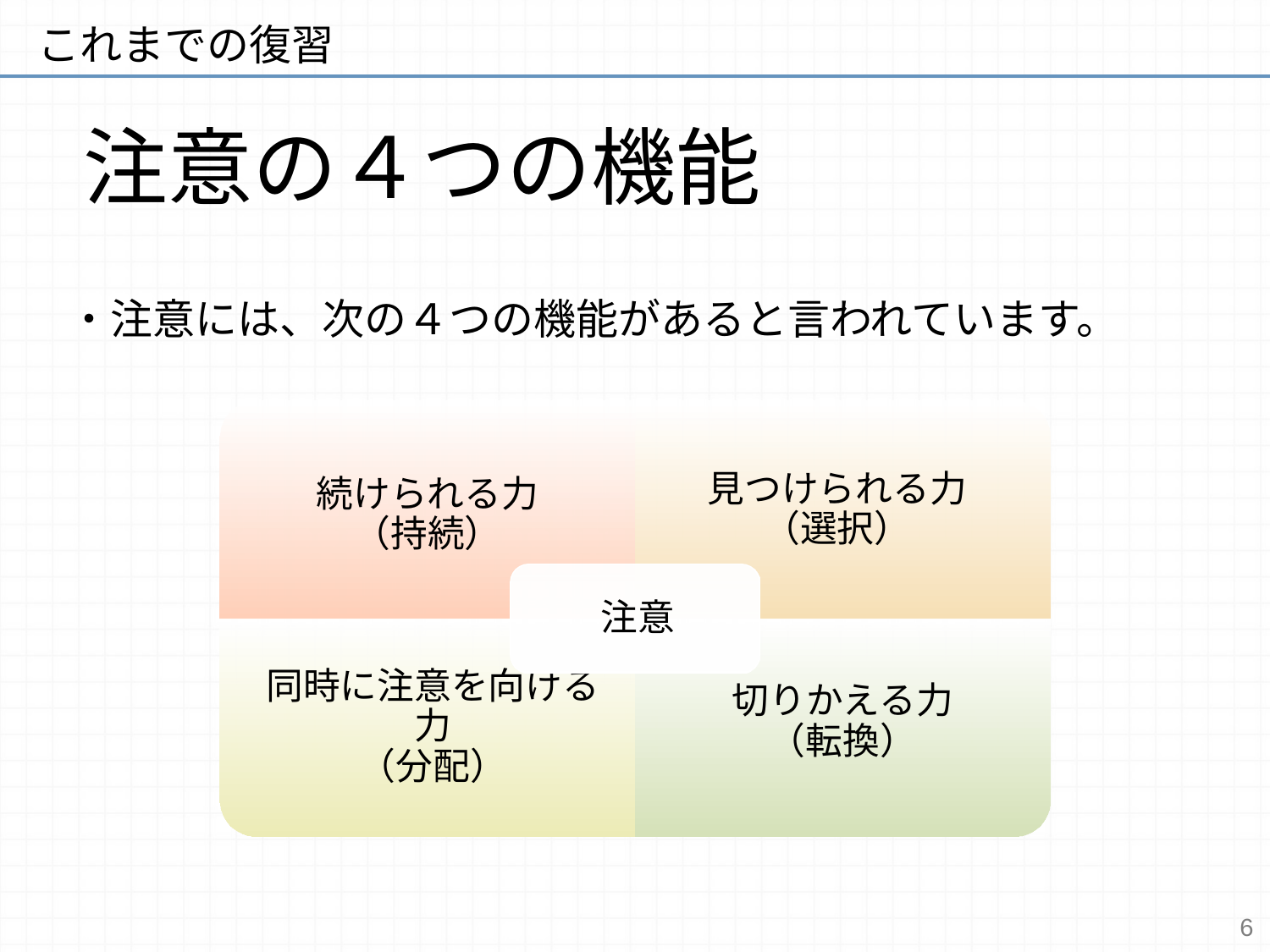

# これまでの復習
注意の４つの機能

・注意には、次の４つの機能があると言われています。
続けられる力
（持続）
見つけられる力
（選択）
同時に注意を向ける力
（分配）
切りかえる力
（転換）
注意
6